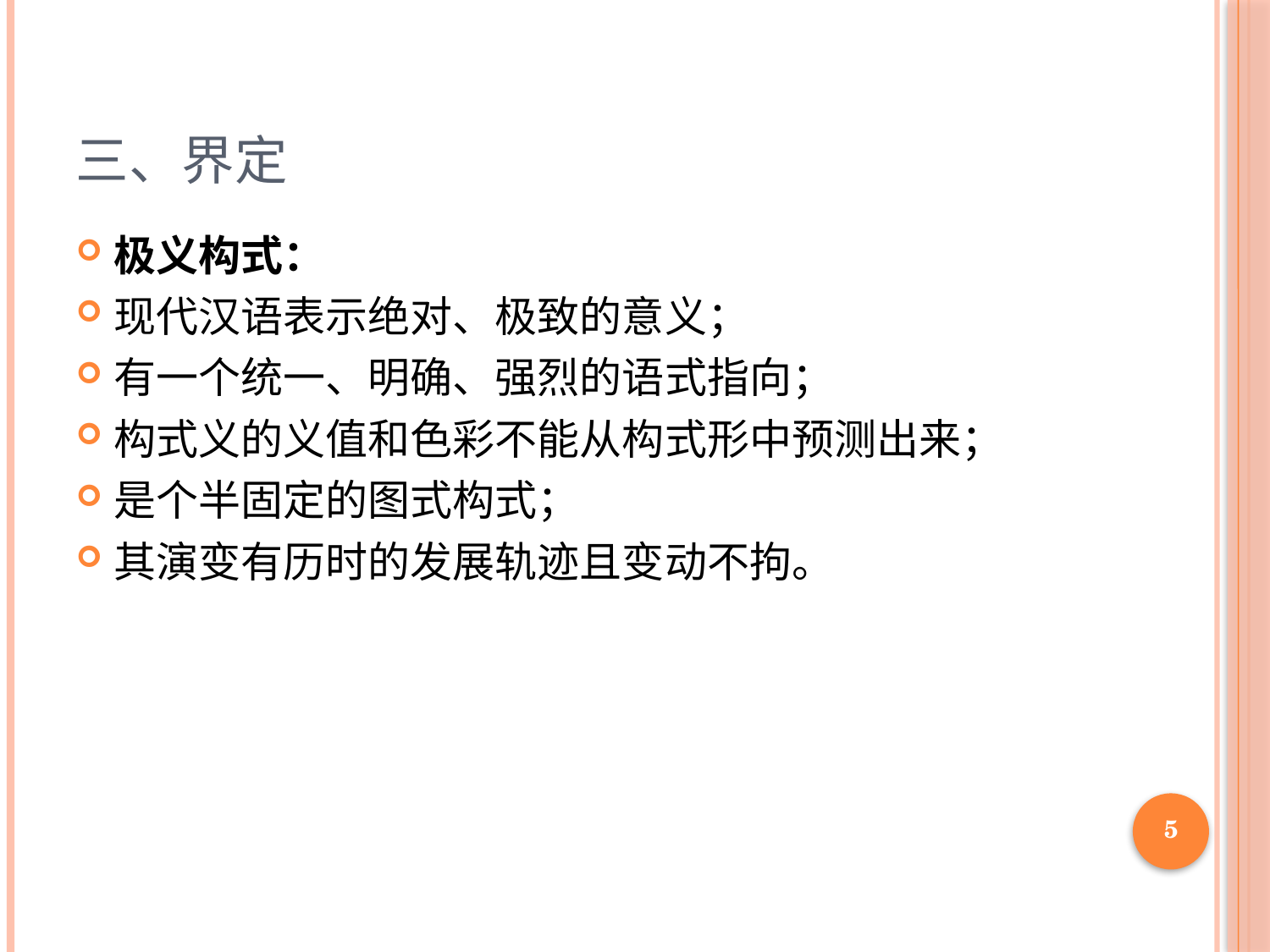

# 三、界定
极义构式：
现代汉语表示绝对、极致的意义；
有一个统一、明确、强烈的语式指向；
构式义的义值和色彩不能从构式形中预测出来；
是个半固定的图式构式；
其演变有历时的发展轨迹且变动不拘。

5